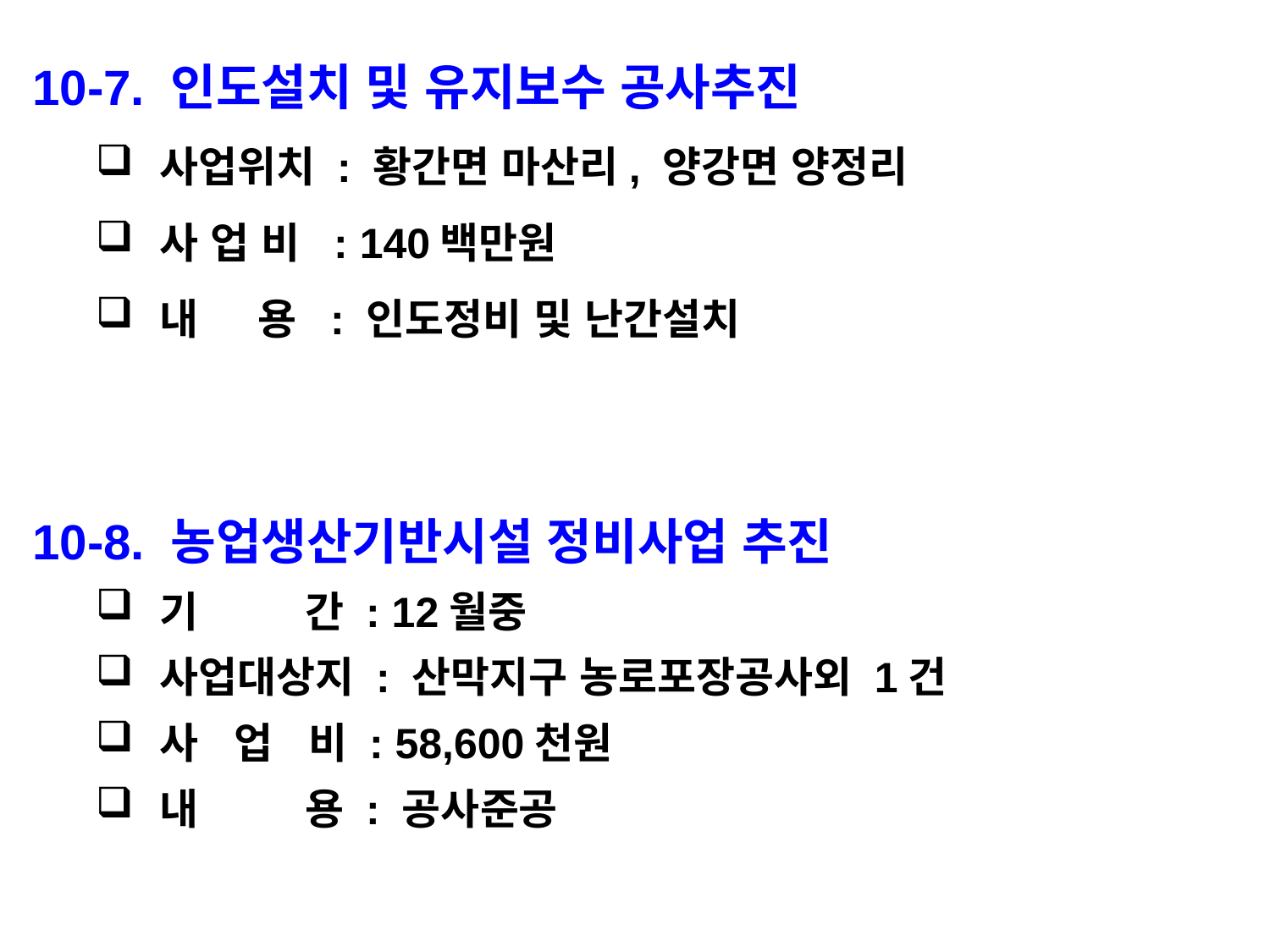

10-7. 인도설치 및 유지보수 공사추진
사업위치 : 황간면 마산리, 양강면 양정리
사 업 비  : 140백만원
내     용  : 인도정비 및 난간설치

10-8. 농업생산기반시설 정비사업 추진
기         간 : 12월중
사업대상지 : 산막지구 농로포장공사외 1건
사   업   비 : 58,600천원
내         용 : 공사준공